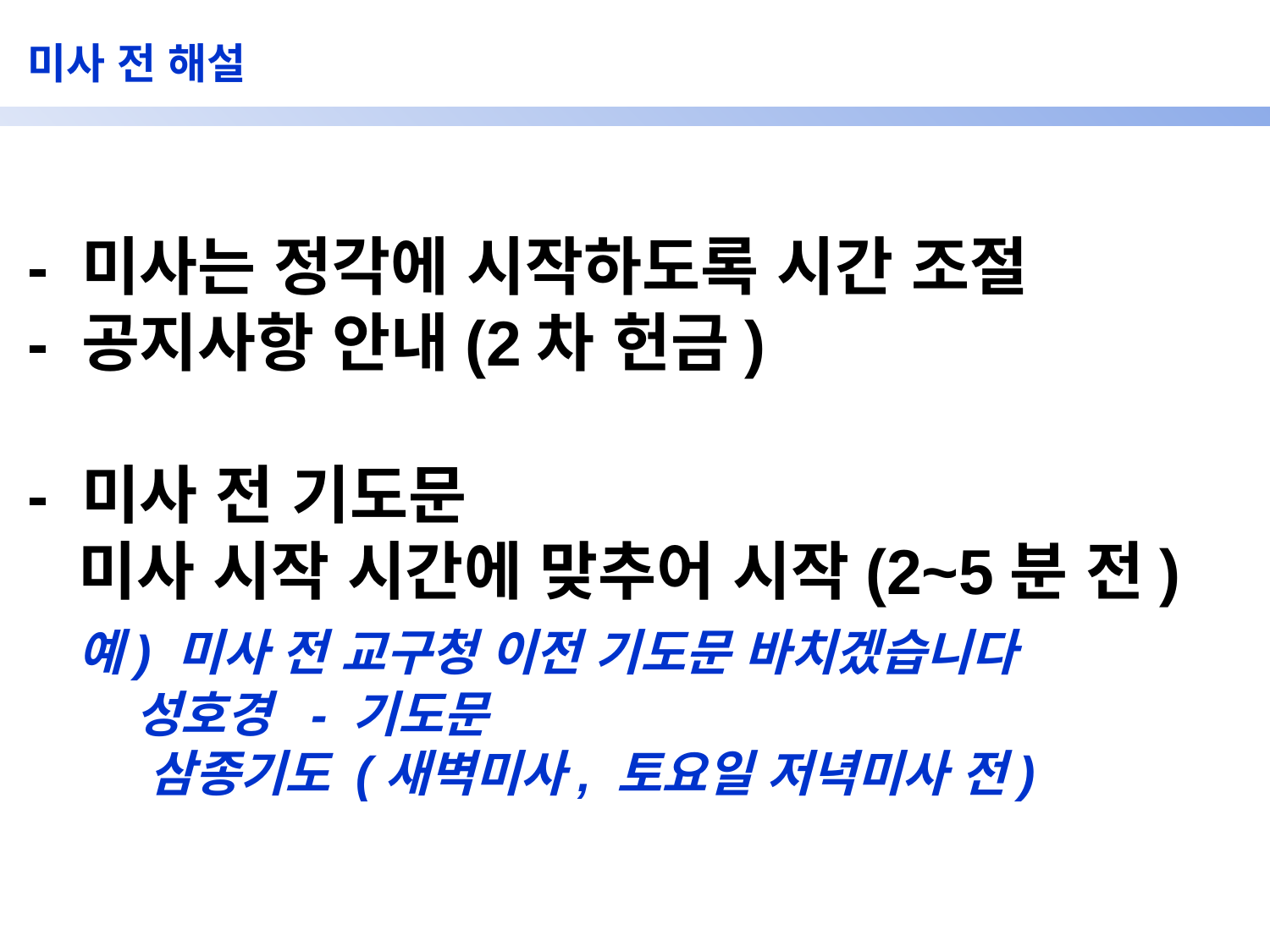

미사 전 해설

- 미사는 정각에 시작하도록 시간 조절
- 공지사항 안내(2차 헌금)

- 미사 전 기도문
  미사 시작 시간에 맞추어 시작(2~5분 전)
  예) 미사 전 교구청 이전 기도문 바치겠습니다
       성호경  - 기도문
        삼종기도 (새벽미사, 토요일 저녁미사 전)